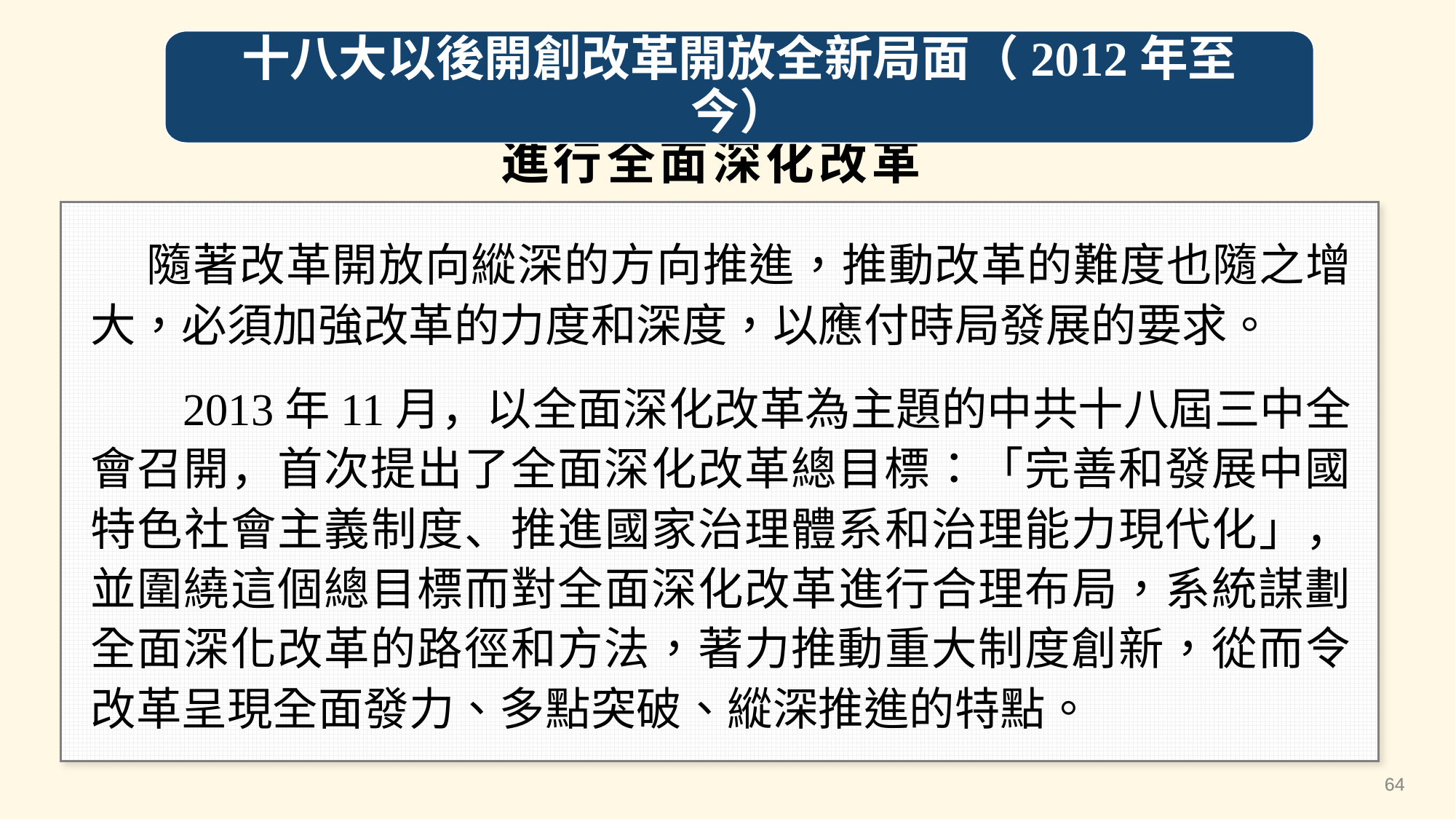

十八大以後開創改革開放全新局面（2012年至今）
進行全面深化改革

    隨著改革開放向縱深的方向推進，推動改革的難度也隨之增大，必須加強改革的力度和深度，以應付時局發展的要求。

        2013年11月，以全面深化改革為主題的中共十八屆三中全會召開，首次提出了全面深化改革總目標：「完善和發展中國特色社會主義制度、推進國家治理體系和治理能力現代化」，並圍繞這個總目標而對全面深化改革進行合理布局，系統謀劃全面深化改革的路徑和方法，著力推動重大制度創新，從而令改革呈現全面發力、多點突破、縱深推進的特點。